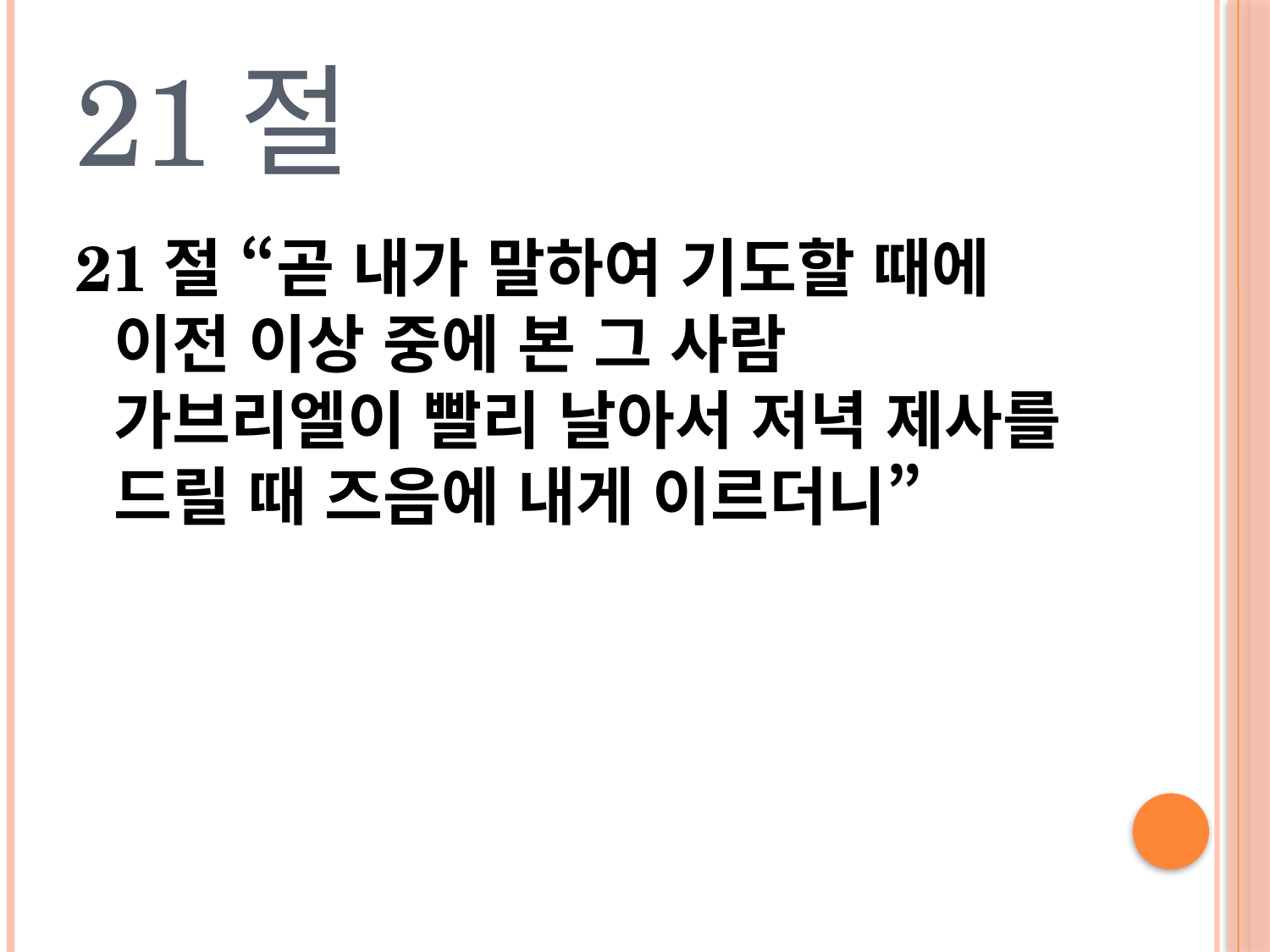

# 21절
21절 “곧 내가 말하여 기도할 때에 이전 이상 중에 본 그 사람 가브리엘이 빨리 날아서 저녁 제사를 드릴 때 즈음에 내게 이르더니”